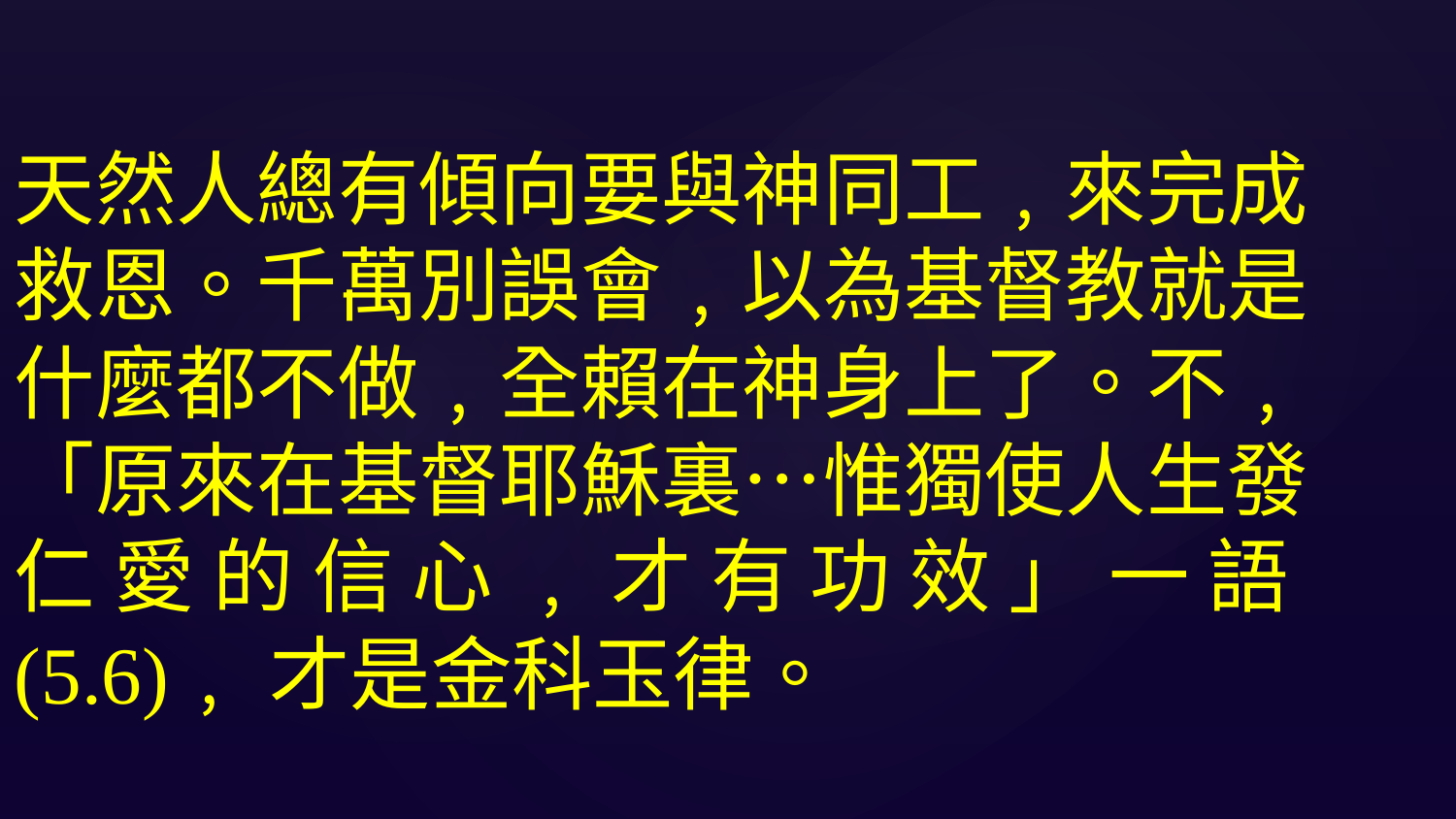

天然人總有傾向要與神同工﹐來完成救恩。千萬別誤會﹐以為基督教就是什麼都不做﹐全賴在神身上了。不﹐「原來在基督耶穌裏…惟獨使人生發仁愛的信心﹐才有功效」一語(5.6)﹐才是金科玉律。